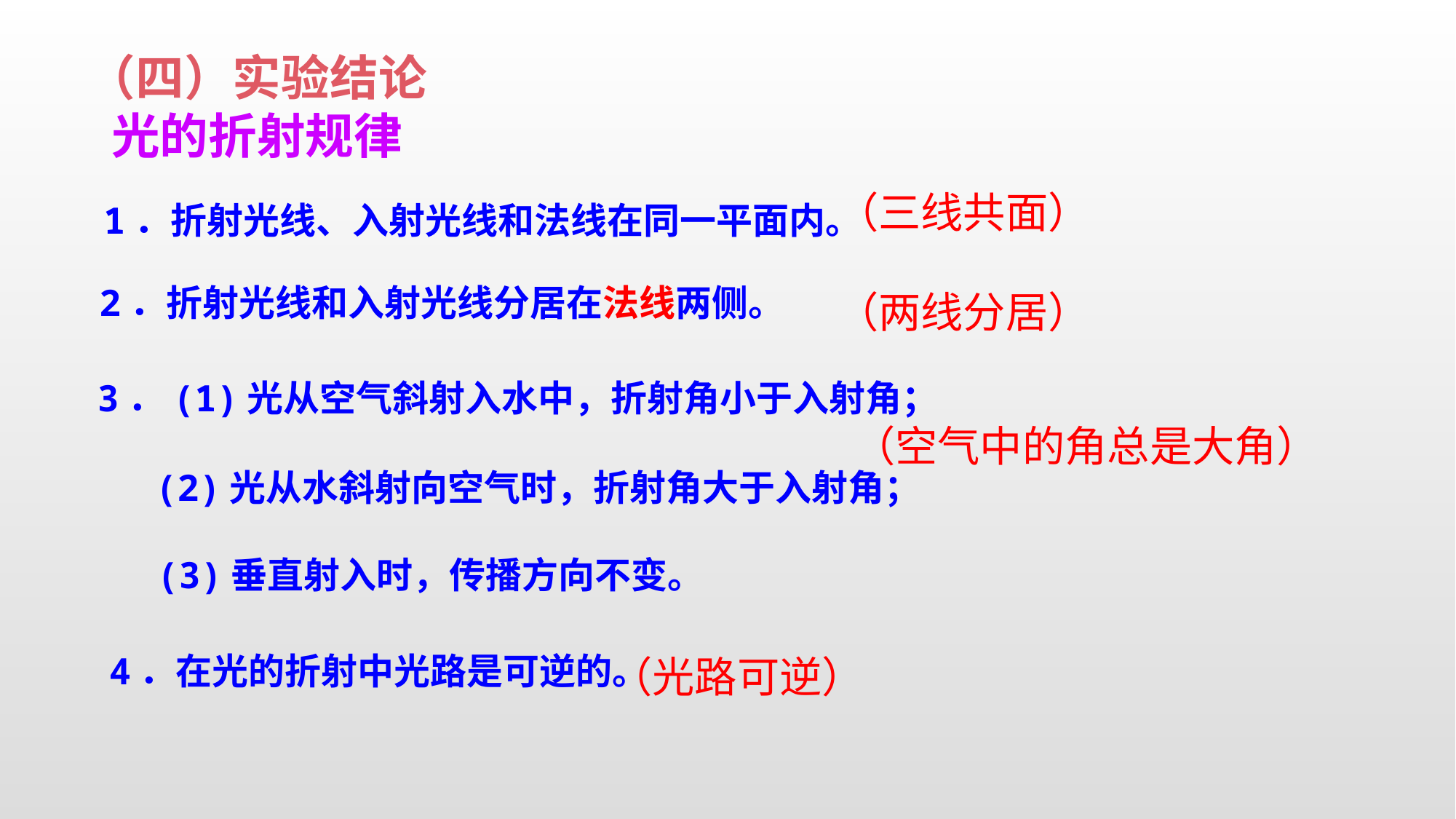

（四）实验结论
光的折射规律
（三线共面）
1．折射光线、入射光线和法线在同一平面内。

2．折射光线和入射光线分居在法线两侧。
（两线分居）
3．(1)光从空气斜射入水中，折射角小于入射角；
（空气中的角总是大角）
(2)光从水斜射向空气时，折射角大于入射角；
(3)垂直射入时，传播方向不变。
（光路可逆）
4．在光的折射中光路是可逆的。